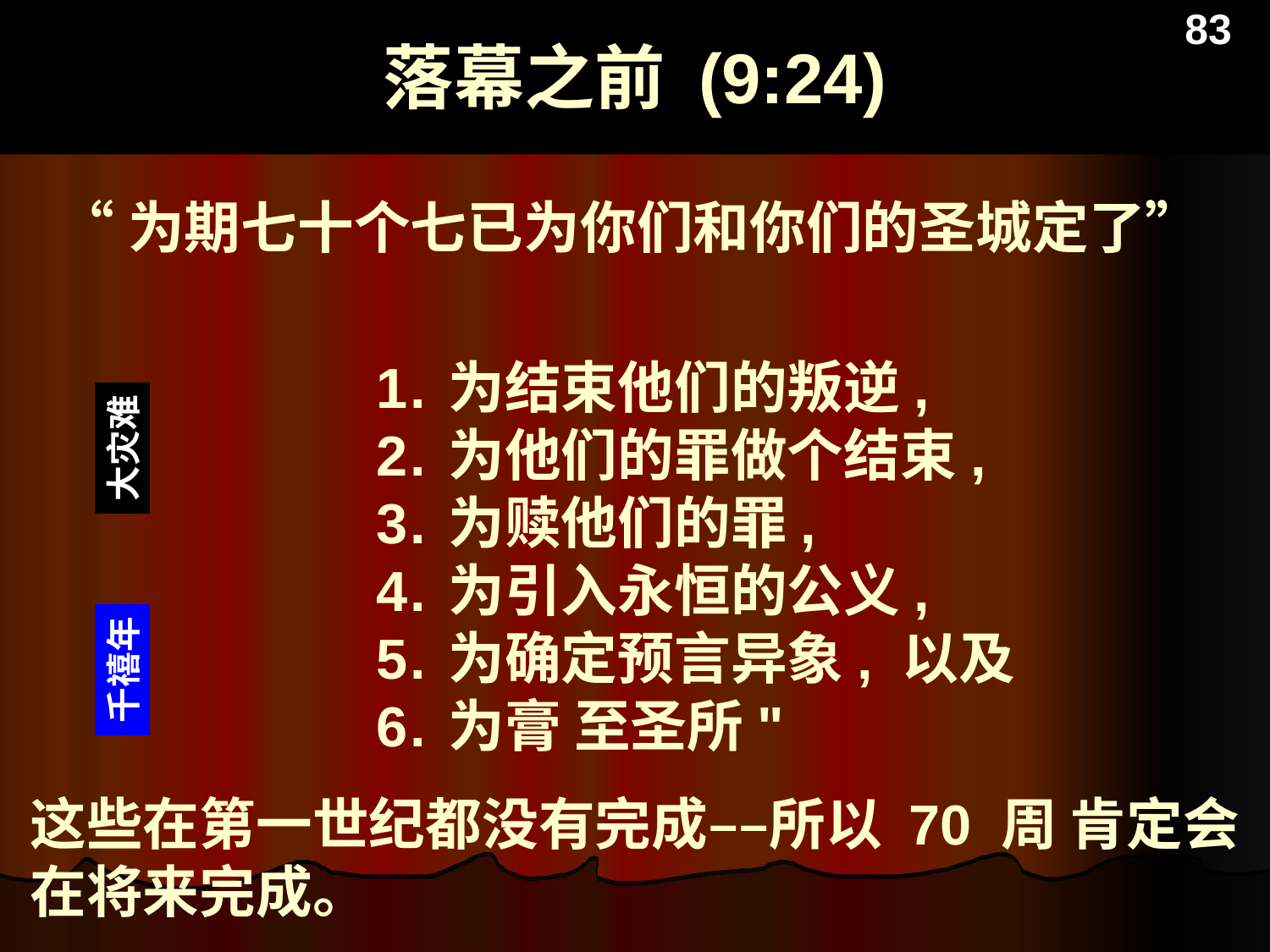

# 落幕之前 (9:24)
83
“为期七十个七已为你们和你们的圣城定了”
为结束他们的叛逆,
为他们的罪做个结束,
为赎他们的罪,
为引入永恒的公义,
为确定预言异象, 以及
为膏 至圣所"
大灾难
千禧年
这些在第一世纪都没有完成––所以 70 周 肯定会在将来完成。